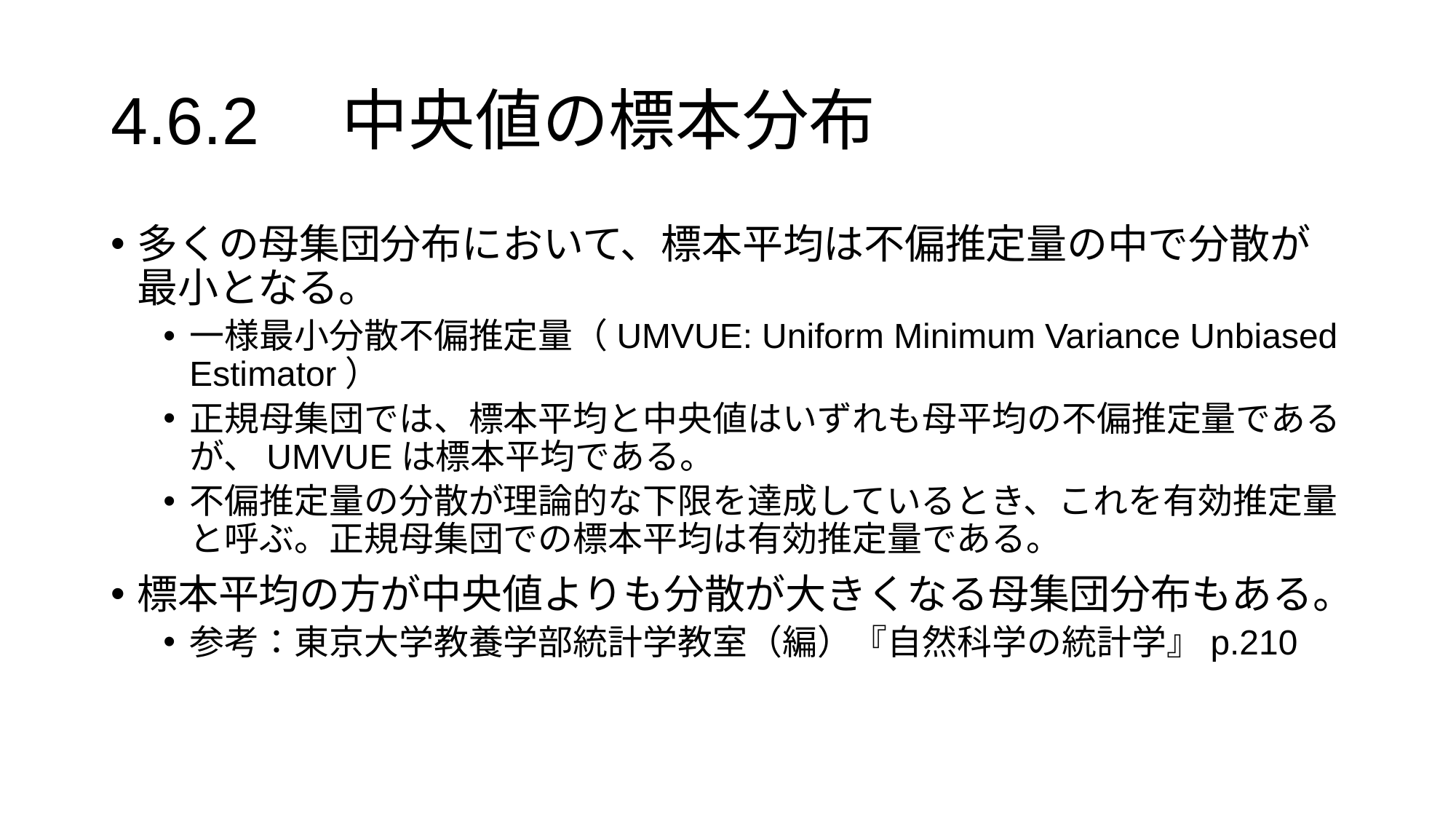

# 4.6.2　中央値の標本分布
多くの母集団分布において、標本平均は不偏推定量の中で分散が最小となる。
一様最小分散不偏推定量（UMVUE: Uniform Minimum Variance Unbiased Estimator）
正規母集団では、標本平均と中央値はいずれも母平均の不偏推定量であるが、UMVUEは標本平均である。
不偏推定量の分散が理論的な下限を達成しているとき、これを有効推定量と呼ぶ。正規母集団での標本平均は有効推定量である。
標本平均の方が中央値よりも分散が大きくなる母集団分布もある。
参考：東京大学教養学部統計学教室（編）『自然科学の統計学』p.210